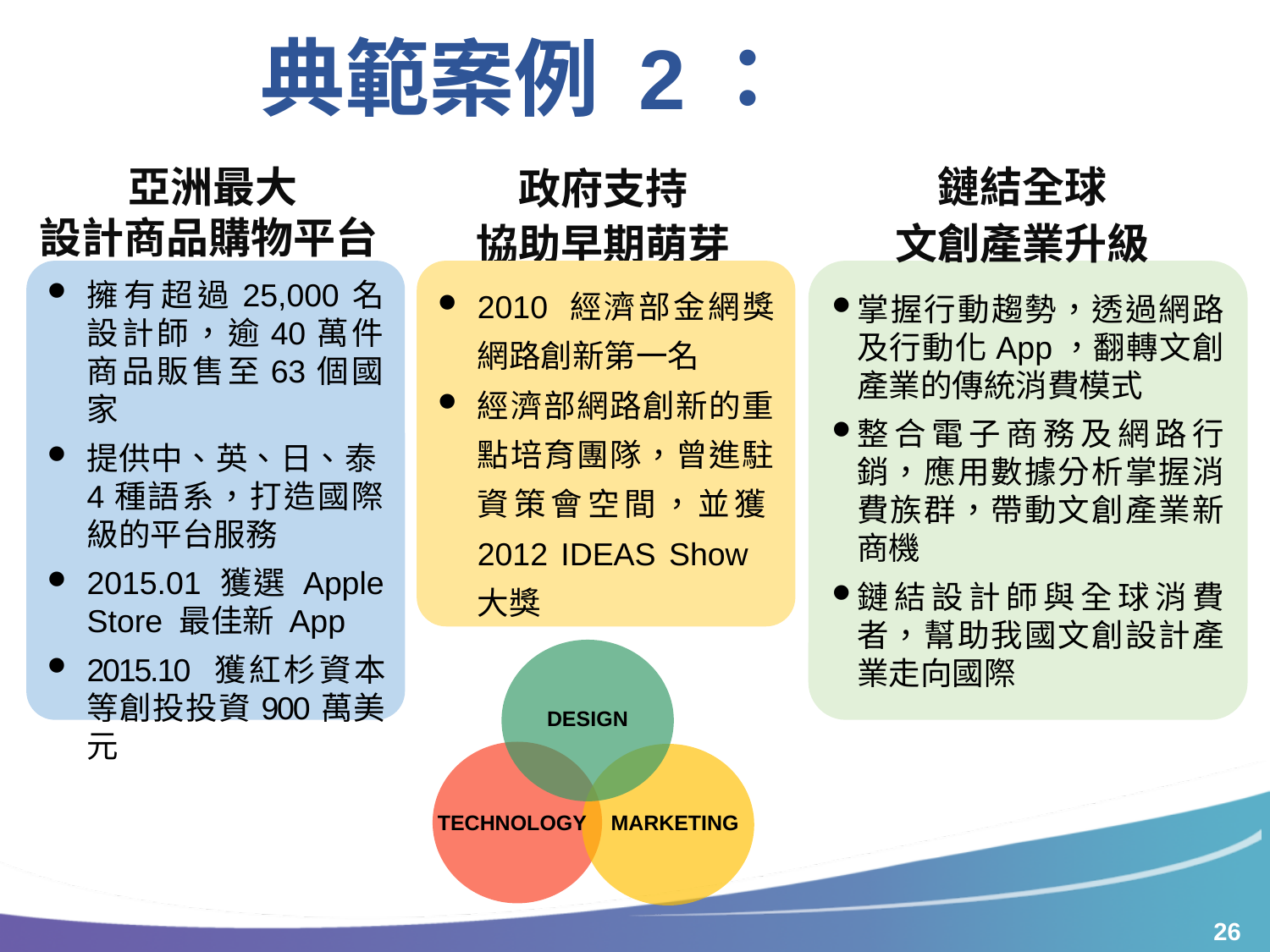

典範案例 2：
政府支持
協助早期萌芽
亞洲最大
設計商品購物平台
鏈結全球
文創產業升級
2010 經濟部金網獎網路創新第一名
經濟部網路創新的重點培育團隊，曾進駐資策會空間，並獲2012 IDEAS Show   大獎
擁有超過25,000名設計師，逾40萬件商品販售至63個國家
提供中、英、日、泰4種語系，打造國際級的平台服務
2015.01 獲選 Apple Store 最佳新 App
2015.10 獲紅杉資本等創投投資900萬美元
掌握行動趨勢，透過網路及行動化App，翻轉文創產業的傳統消費模式
整合電子商務及網路行銷，應用數據分析掌握消費族群，帶動文創產業新商機
鏈結設計師與全球消費者，幫助我國文創設計產業走向國際

DESIGN

TECHNOLOGY
MARKETING
26